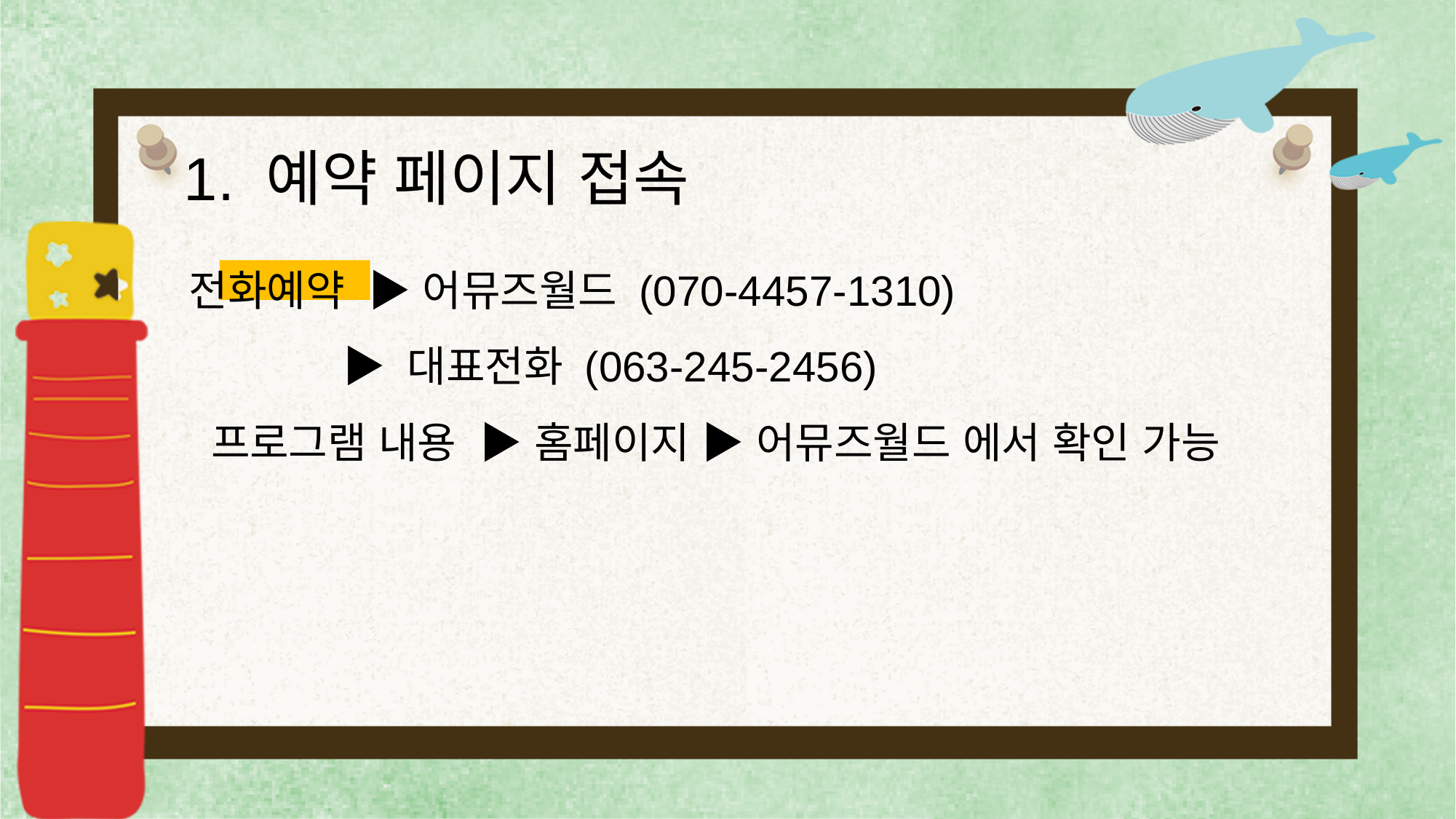

1. 예약 페이지 접속
전화예약  ▶ 어뮤즈월드 (070-4457-1310)
             ▶ 대표전화 (063-245-2456)
 프로그램 내용  ▶ 홈페이지 ▶ 어뮤즈월드 에서 확인 가능